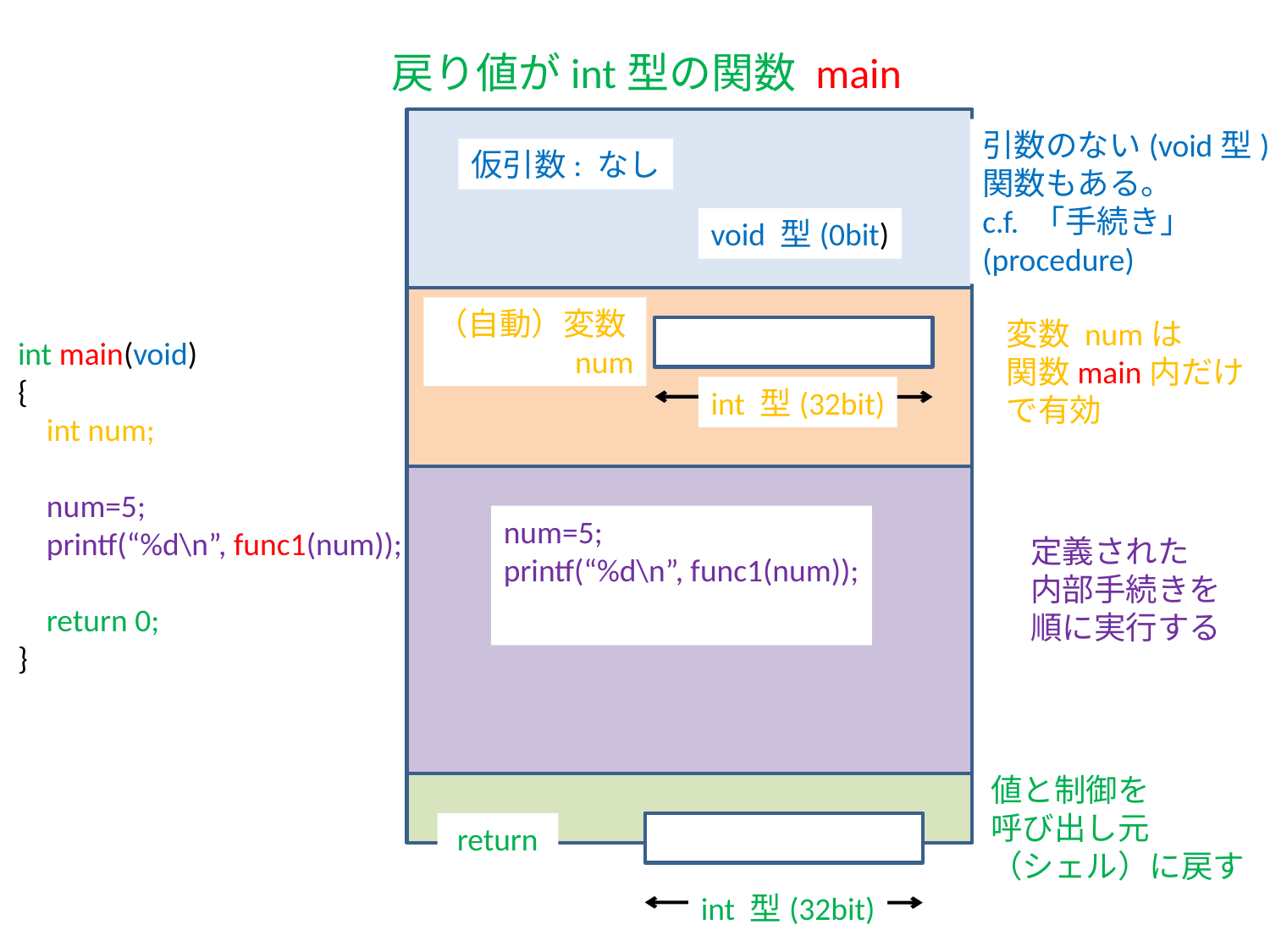

戻り値がint型の関数 main

引数のない(void型)
関数もある。
c.f. 「手続き」
(procedure)
仮引数: なし
void 型(0bit)

（自動）変数
num
変数 numは
関数main内だけ
で有効

int main(void)
{
    int num;

    num=5;
    printf(“%d\n”, func1(num));

    return 0;
}
int 型(32bit)

num=5;
printf(“%d\n”, func1(num));

定義された
内部手続きを
順に実行する
値と制御を
呼び出し元
（シェル）に戻す

 return

int 型(32bit)